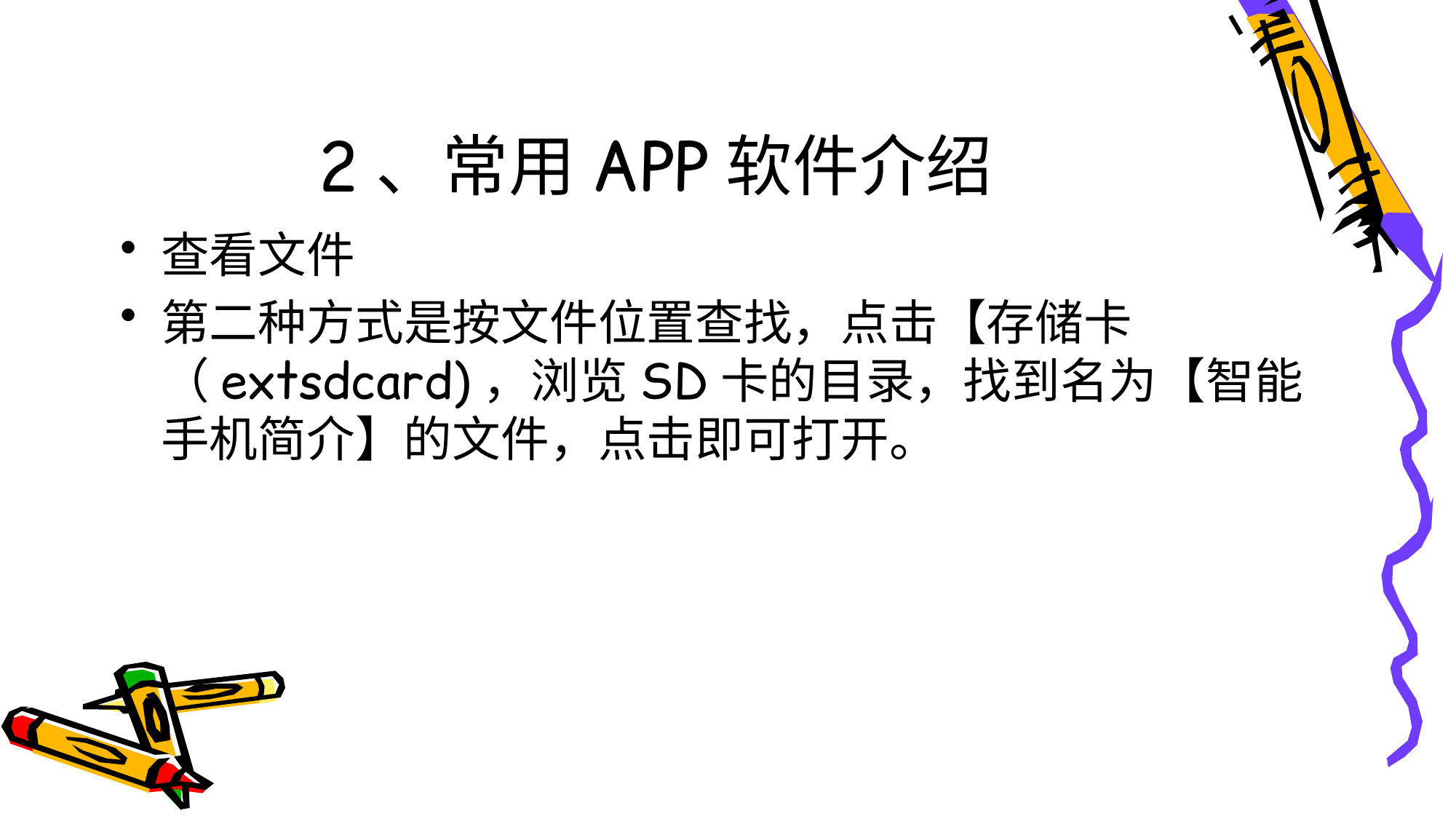

# 2、常用APP软件介绍
查看文件
第二种方式是按文件位置查找，点击【存储卡（extsdcard)，浏览SD卡的目录，找到名为【智能手机简介】的文件，点击即可打开。